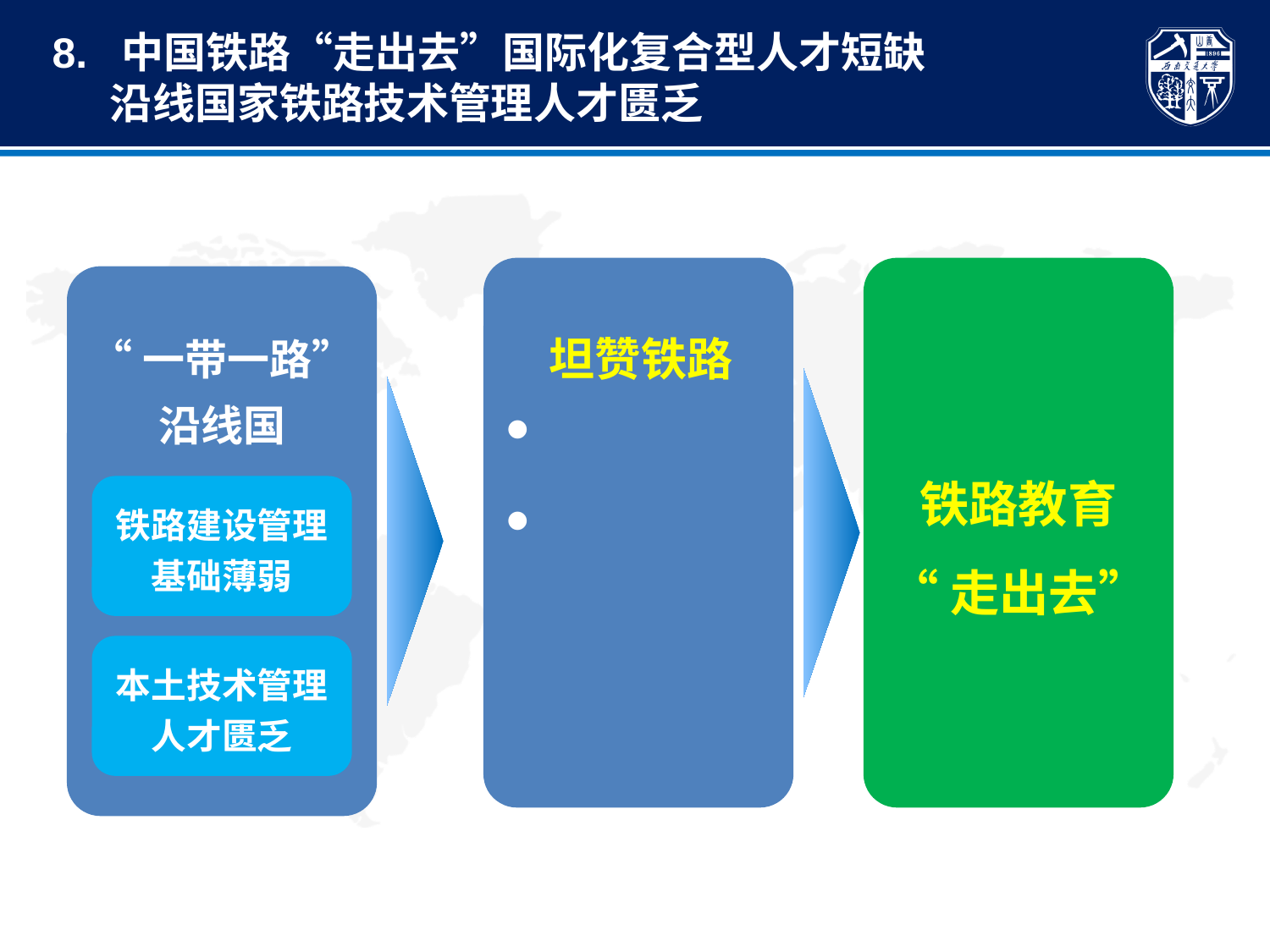

8.  中国铁路“走出去”国际化复合型人才短缺
     沿线国家铁路技术管理人才匮乏
援非“金字招牌”
随着受过中国培训的老一代职工逐步退休，已经处在瘫痪边缘
铁路教育
“走出去”
“一带一路”沿线国
坦赞铁路

铁路建设管理
基础薄弱
本土技术管理
人才匮乏